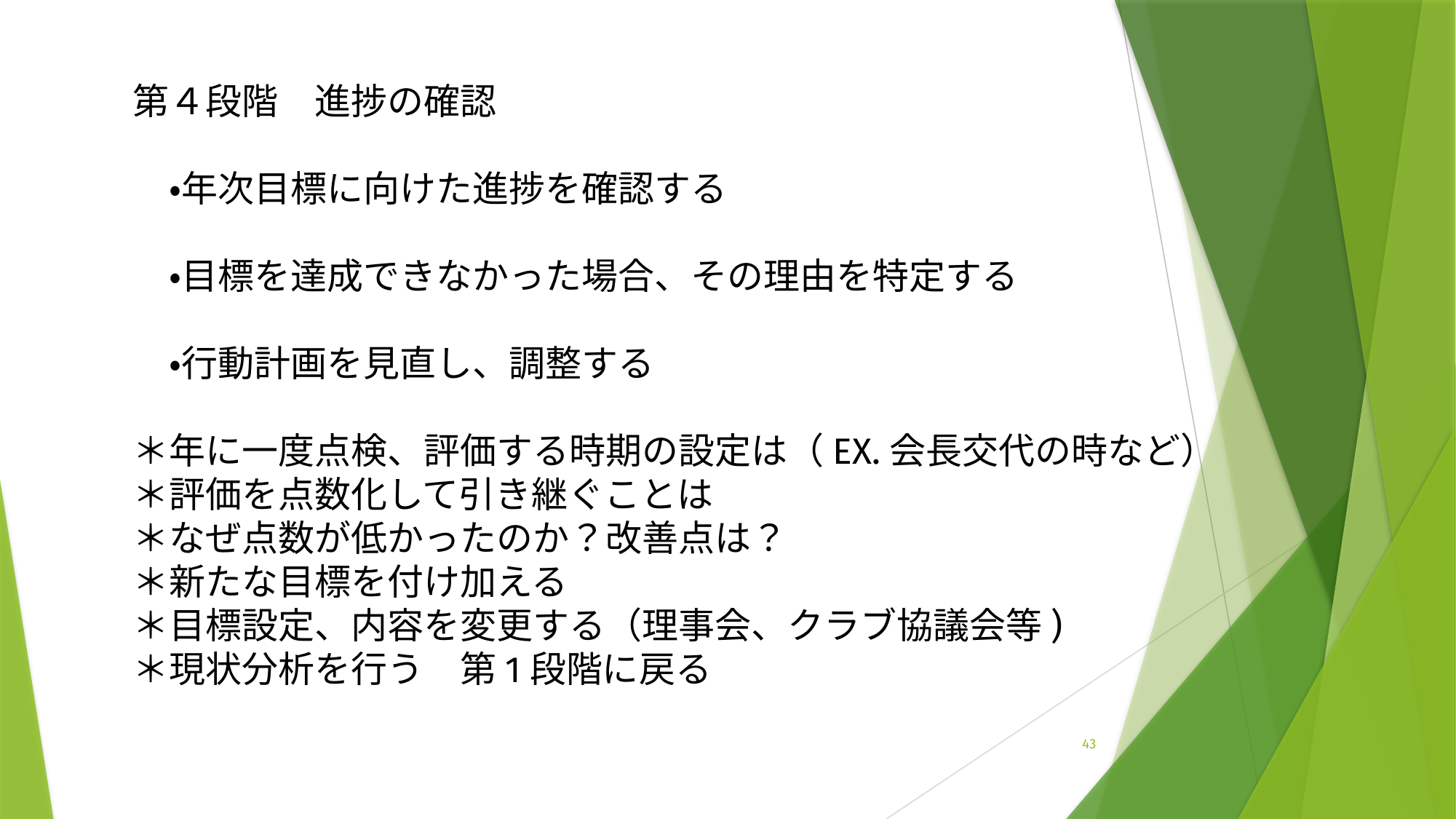

第４段階　進捗の確認

　・年次目標に向けた進捗を確認する

　・目標を達成できなかった場合、その理由を特定する

　・行動計画を見直し、調整する

＊年に一度点検、評価する時期の設定は（EX.会長交代の時など）
＊評価を点数化して引き継ぐことは
＊なぜ点数が低かったのか？改善点は？
＊新たな目標を付け加える
＊目標設定、内容を変更する（理事会、クラブ協議会等)
＊現状分析を行う　第1段階に戻る
43